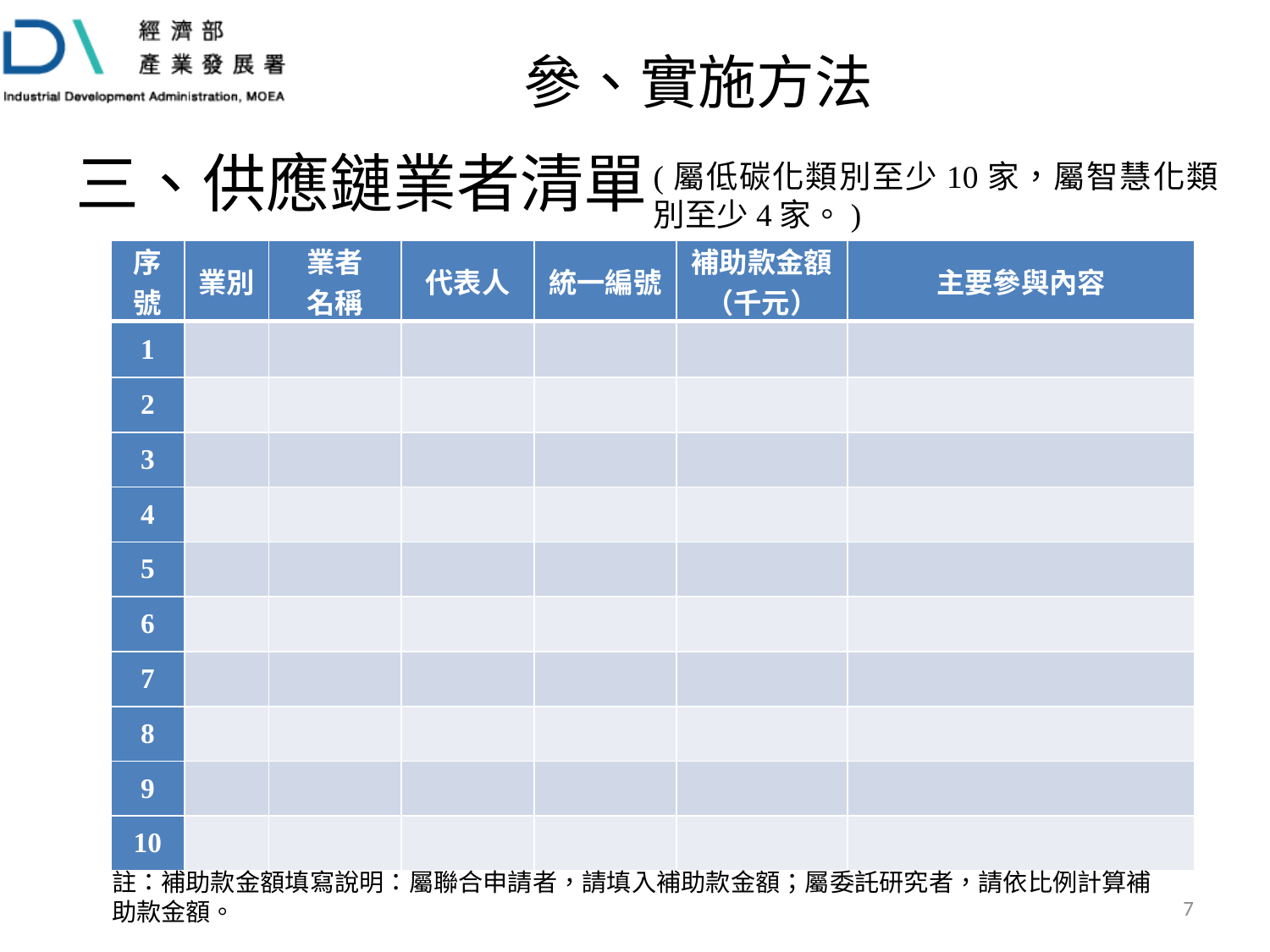

參、實施方法
三、供應鏈業者清單
(屬低碳化類別至少10家，屬智慧化類別至少4家。)
| 序號 | 業別 | 業者 名稱 | 代表人 | 統一編號 | 補助款金額（千元） | 主要參與內容 |
| --- | --- | --- | --- | --- | --- | --- |
| 1 |  |  |  |  |  |  |
| 2 |  |  |  |  |  |  |
| 3 |  |  |  |  |  |  |
| 4 |  |  |  |  |  |  |
| 5 |  |  |  |  |  |  |
| 6 |  |  |  |  |  |  |
| 7 |  |  |  |  |  |  |
| 8 |  |  |  |  |  |  |
| 9 |  |  |  |  |  |  |
| 10 |  |  |  |  |  |  |
註：補助款金額填寫說明：屬聯合申請者，請填入補助款金額；屬委託研究者，請依比例計算補助款金額。
7